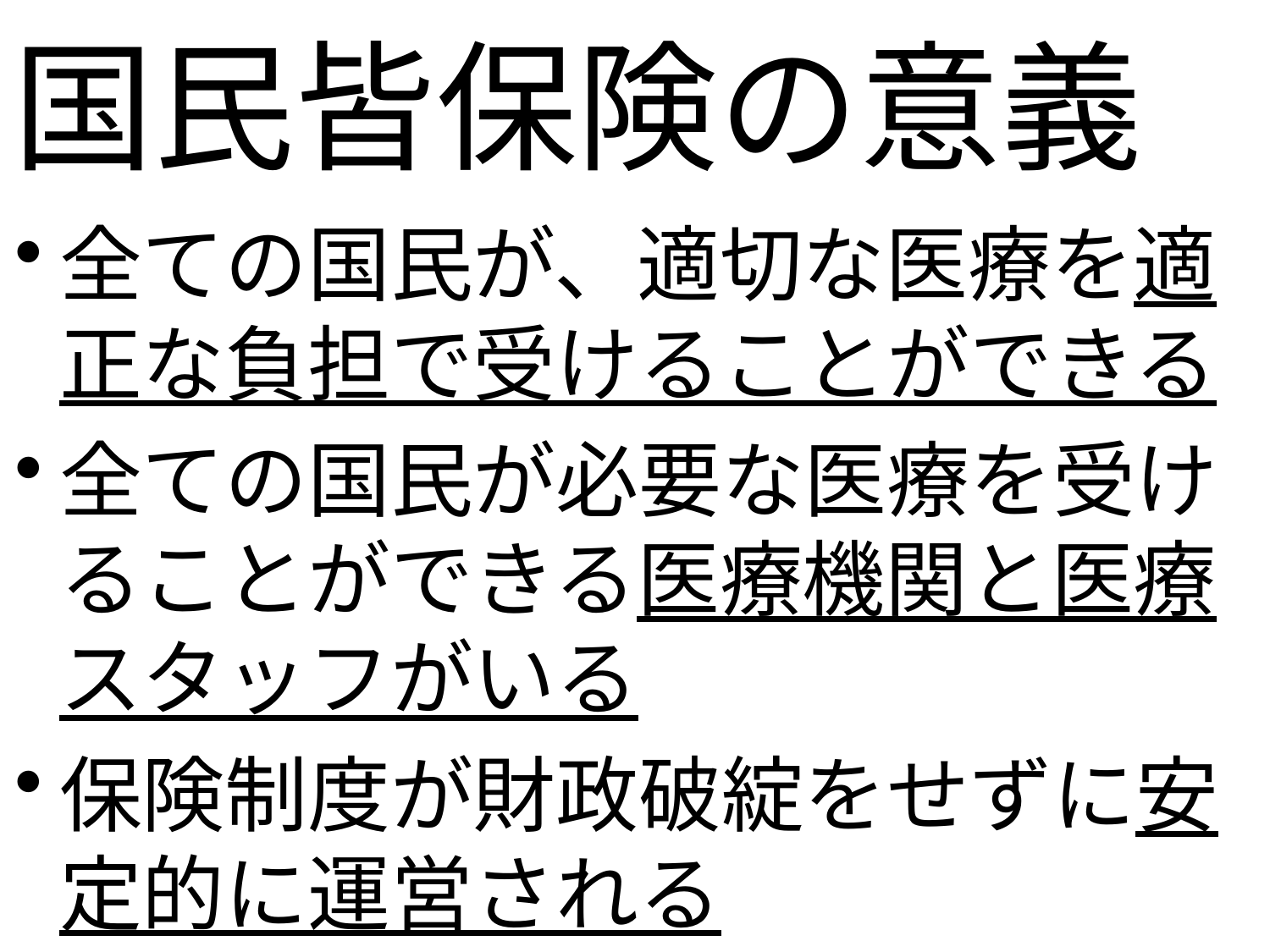

# 国民皆保険の意義
全ての国民が、適切な医療を適正な負担で受けることができる
全ての国民が必要な医療を受けることができる医療機関と医療スタッフがいる
保険制度が財政破綻をせずに安定的に運営される